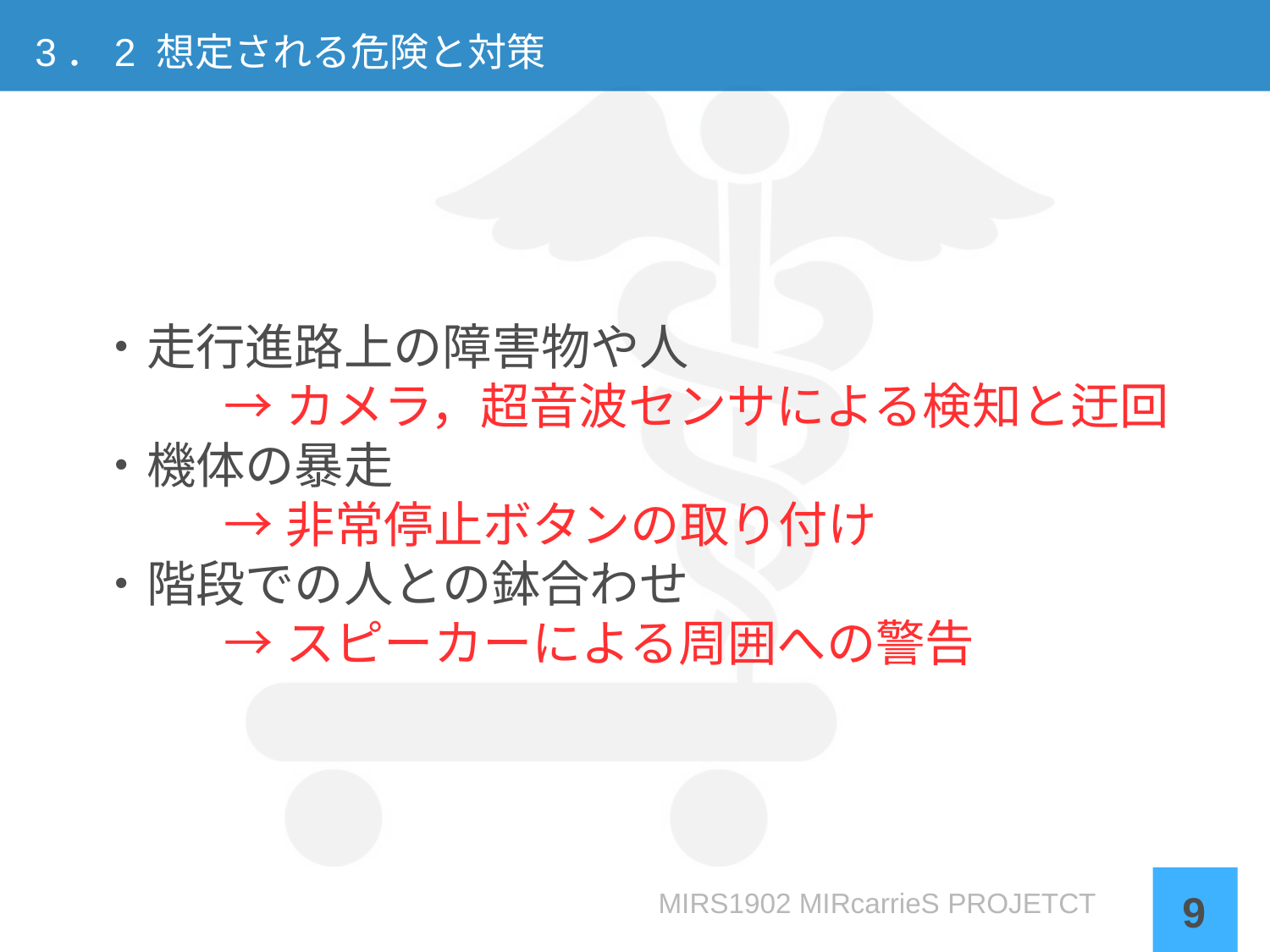

# 3．2 想定される危険と対策
・走行進路上の障害物や人
	→カメラ，超音波センサによる検知と迂回
・機体の暴走
	→非常停止ボタンの取り付け
・階段での人との鉢合わせ
	→スピーカーによる周囲への警告
MIRS1902 MIRcarrieS PROJETCT
9